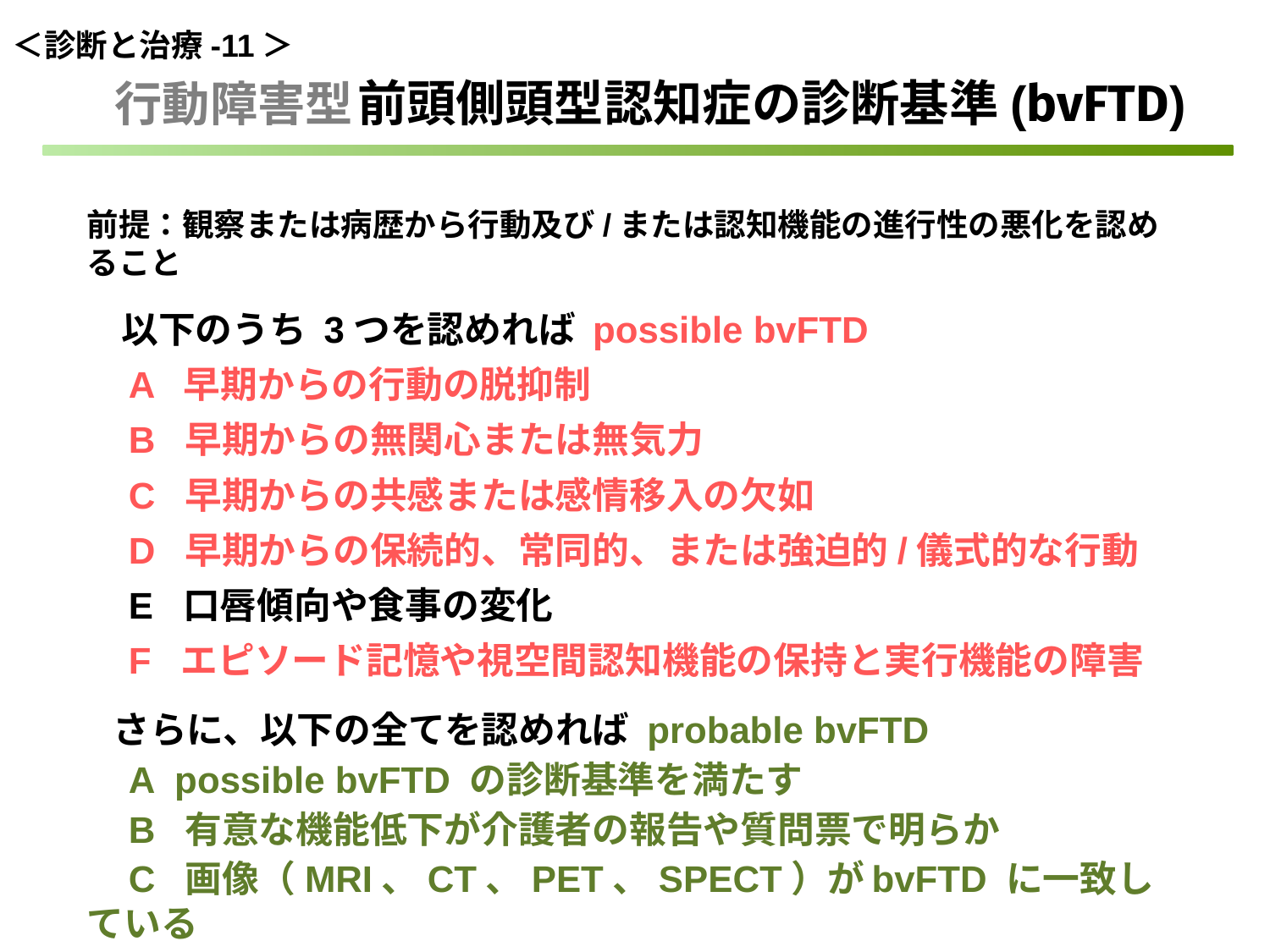

＜診断と治療-11＞
行動障害型 前頭側頭型認知症の診断基準(bvFTD)

前提：観察または病歴から行動及び/または認知機能の進行性の悪化を認めること

   以下のうち 3つを認めれば possible bvFTD
    A  早期からの行動の脱抑制
    B  早期からの無関心または無気力
    C  早期からの共感または感情移入の欠如
    D  早期からの保続的、常同的、または強迫的/儀式的な行動
    E  口唇傾向や食事の変化
    F  エピソード記憶や視空間認知機能の保持と実行機能の障害

  さらに、以下の全てを認めれば probable bvFTD
    A  possible bvFTD の診断基準を満たす
    B  有意な機能低下が介護者の報告や質問票で明らか
    C  画像（MRI、CT、PET、SPECT）が bvFTD に一致している